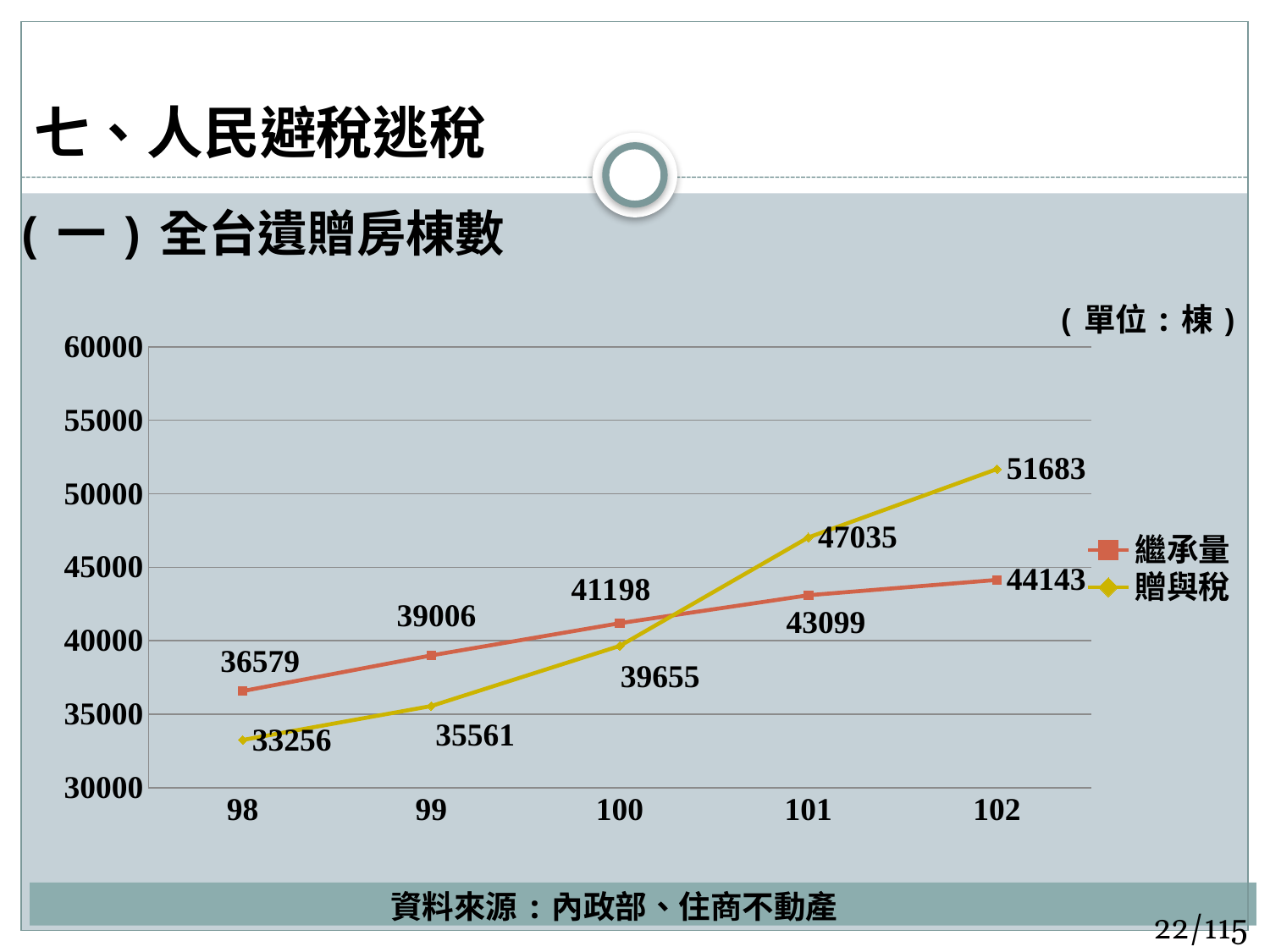

# 七、人民避稅逃稅

(一)全台遺贈房棟數

### Chart: (單位:棟)

| Category | 繼承量 | 贈與稅 |
|---|---|---|
| 98 | 36579.0 | 33256.0 |
| 99 | 39006.0 | 35561.0 |
| 100 | 41198.0 | 39655.0 |
| 101 | 43099.0 | 47035.0 |
| 102 | 44143.0 | 51683.0 |
資料來源:內政部、住商不動產